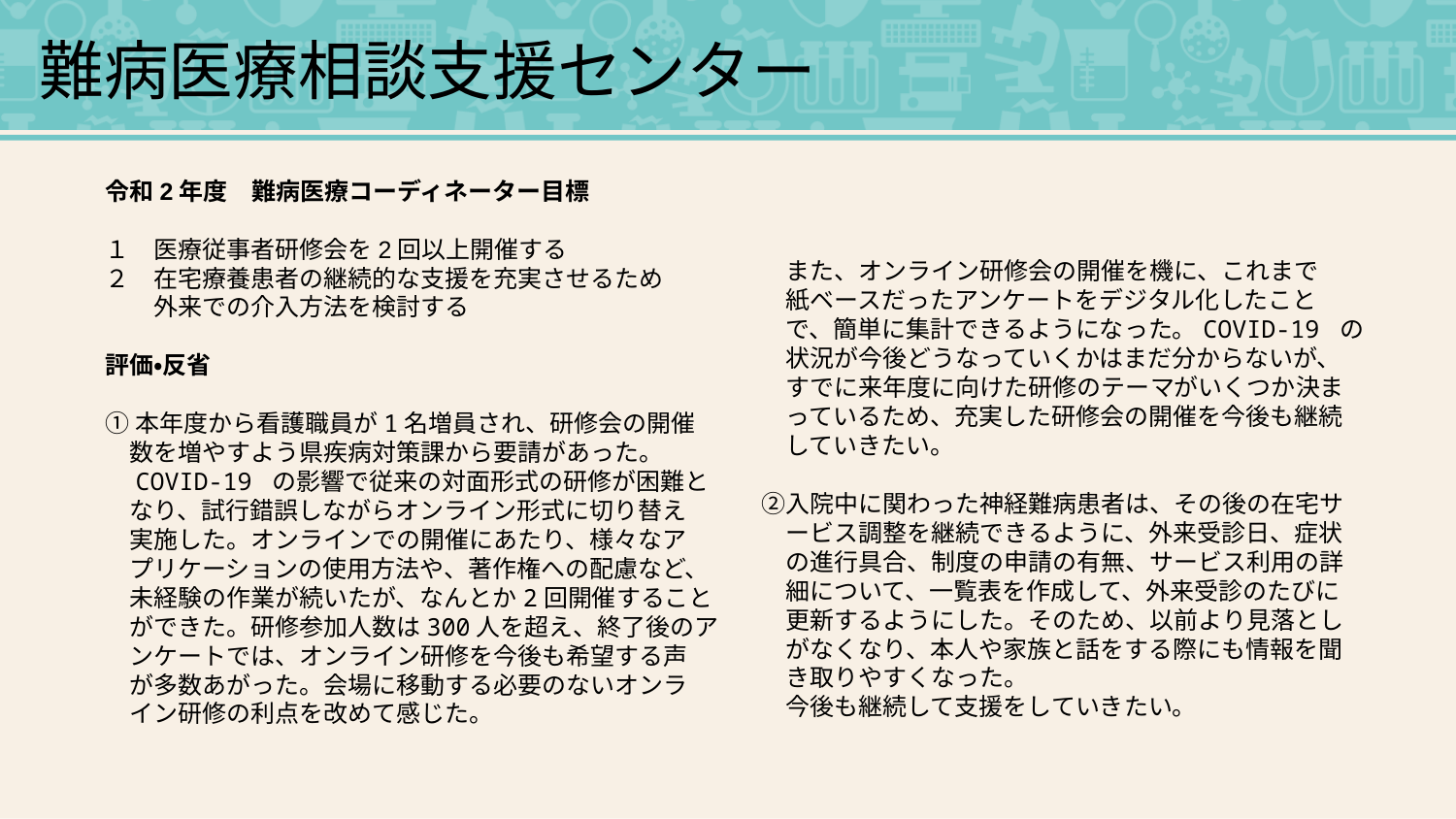

難病医療相談支援センター
令和2年度　難病医療コーディネーター目標
１　医療従事者研修会を2回以上開催する
２　在宅療養患者の継続的な支援を充実させるため
　　外来での介入方法を検討する
評価・反省
①本年度から看護職員が1名増員され、研修会の開催
　数を増やすよう県疾病対策課から要請があった。
　COVID-19 の影響で従来の対面形式の研修が困難と
　なり、試行錯誤しながらオンライン形式に切り替え
　実施した。オンラインでの開催にあたり、様々なア
　プリケーションの使用方法や、著作権への配慮など、
　未経験の作業が続いたが、なんとか2回開催すること
　ができた。研修参加人数は300人を超え、終了後のア
　ンケートでは、オンライン研修を今後も希望する声
　が多数あがった。会場に移動する必要のないオンラ
　イン研修の利点を改めて感じた。
　また、オンライン研修会の開催を機に、これまで
　紙ベースだったアンケートをデジタル化したこと
　で、簡単に集計できるようになった。COVID-19 の
　状況が今後どうなっていくかはまだ分からないが、
　すでに来年度に向けた研修のテーマがいくつか決ま
　っているため、充実した研修会の開催を今後も継続
　していきたい。
②入院中に関わった神経難病患者は、その後の在宅サ
　ービス調整を継続できるように、外来受診日、症状
　の進行具合、制度の申請の有無、サービス利用の詳
　細について、一覧表を作成して、外来受診のたびに
　更新するようにした。そのため、以前より見落とし
　がなくなり、本人や家族と話をする際にも情報を聞
　き取りやすくなった。
　今後も継続して支援をしていきたい。